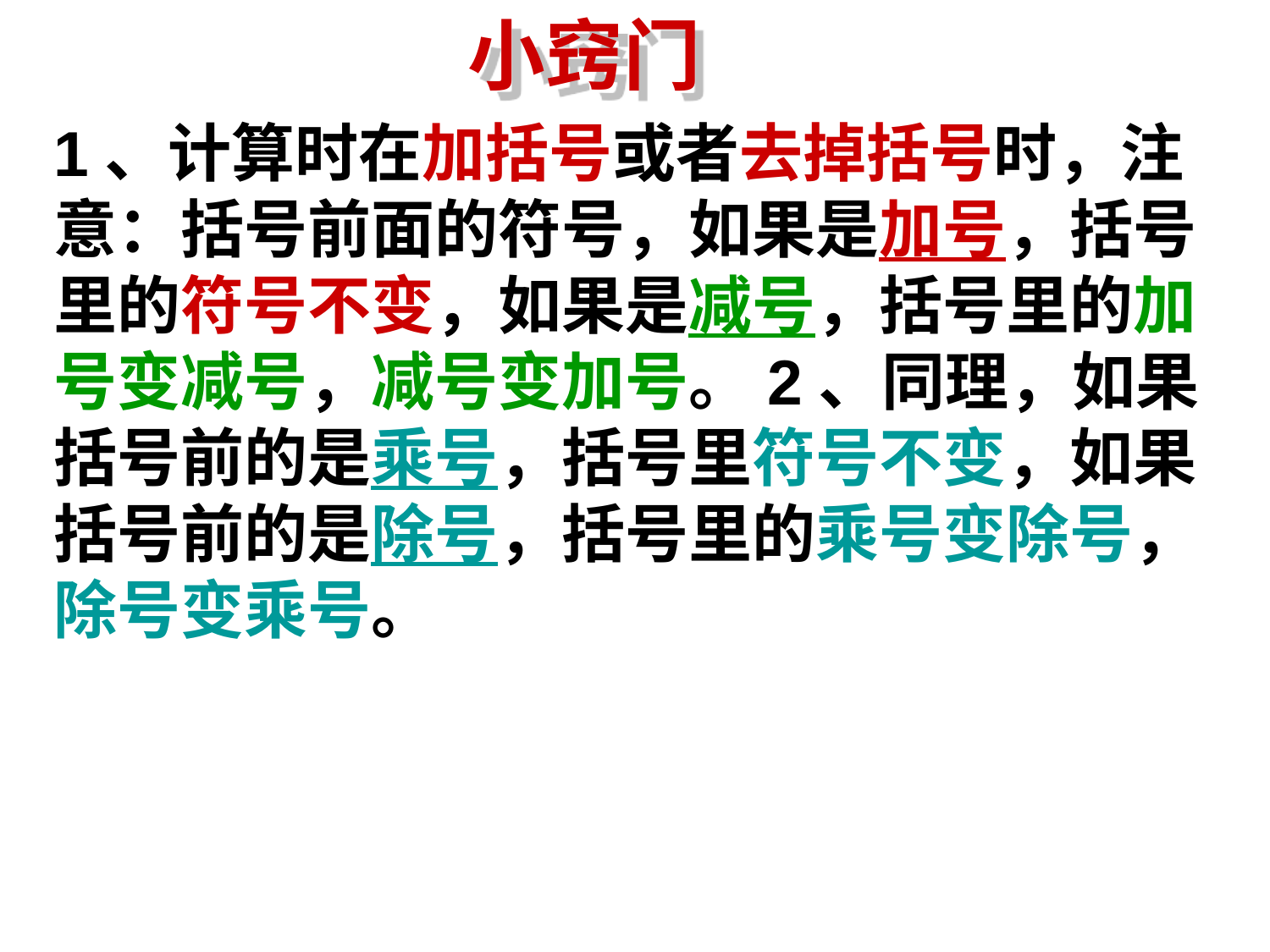

小窍门
1、计算时在加括号或者去掉括号时，注意：括号前面的符号，如果是加号，括号里的符号不变，如果是减号，括号里的加号变减号，减号变加号。2、同理，如果括号前的是乘号，括号里符号不变，如果括号前的是除号，括号里的乘号变除号，除号变乘号。